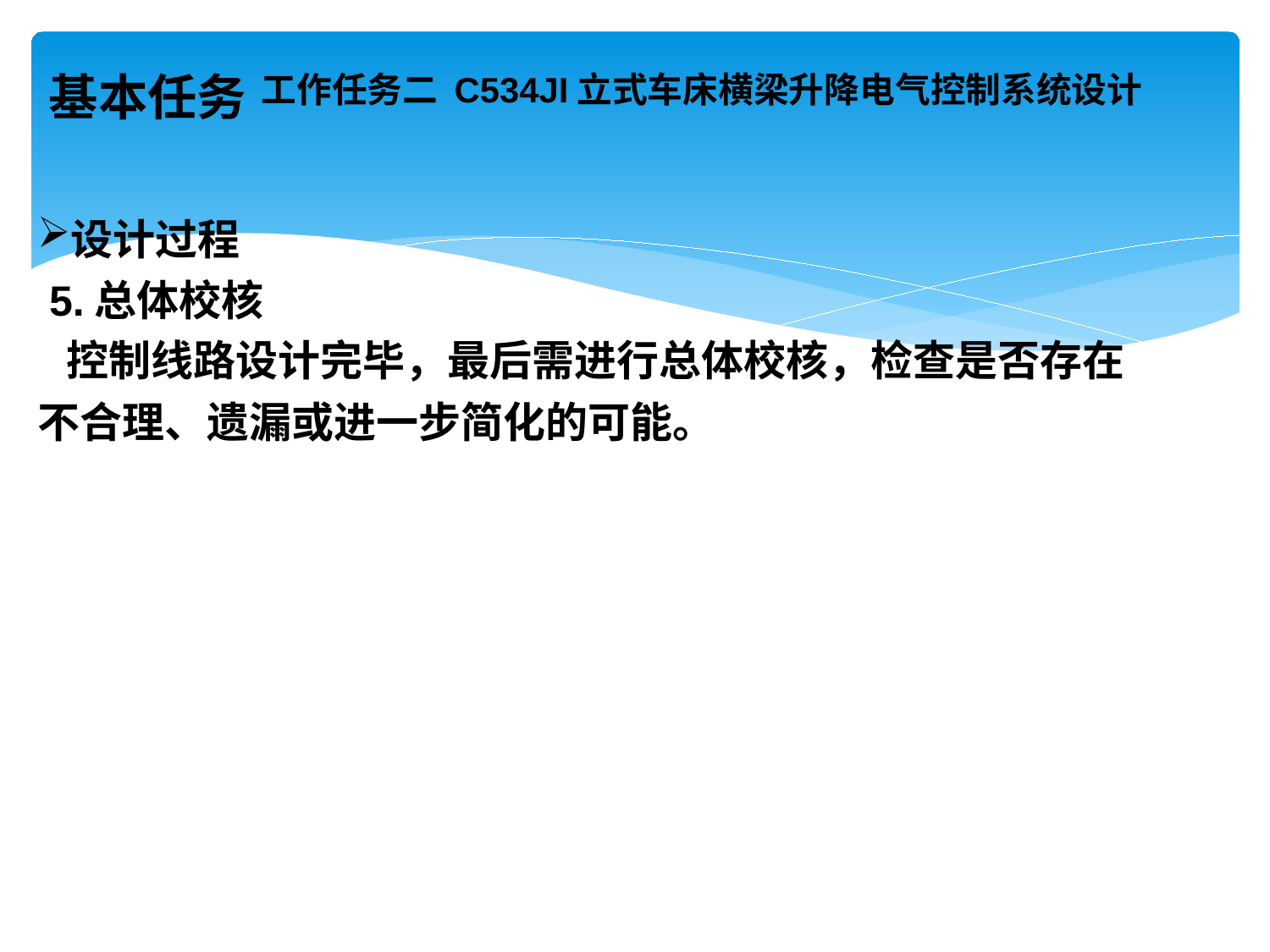

# 工作任务二 C534JI立式车床横梁升降电气控制系统设计
基本任务
设计过程
 5.总体校核
  控制线路设计完毕，最后需进行总体校核，检查是否存在不合理、遗漏或进一步简化的可能。